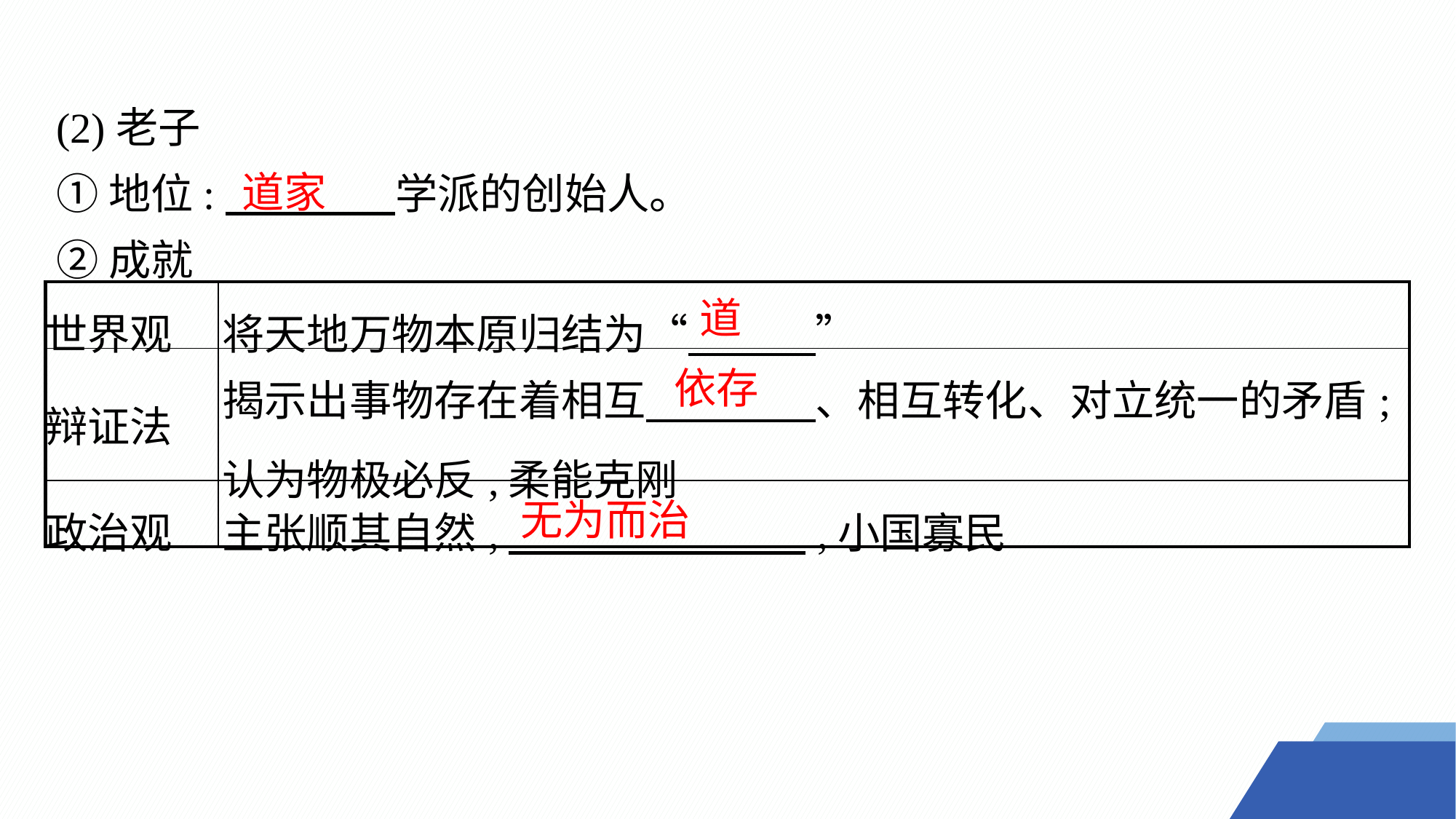

(2)老子
①地位:　　　　学派的创始人。
②成就
道家
道
| 世界观 | 将天地万物本原归结为“　　　” |
| --- | --- |
| 辩证法 | 揭示出事物存在着相互　　　　、相互转化、对立统一的矛盾;认为物极必反,柔能克刚 |
| 政治观 | 主张顺其自然,　　　　　　　,小国寡民 |
依存
无为而治